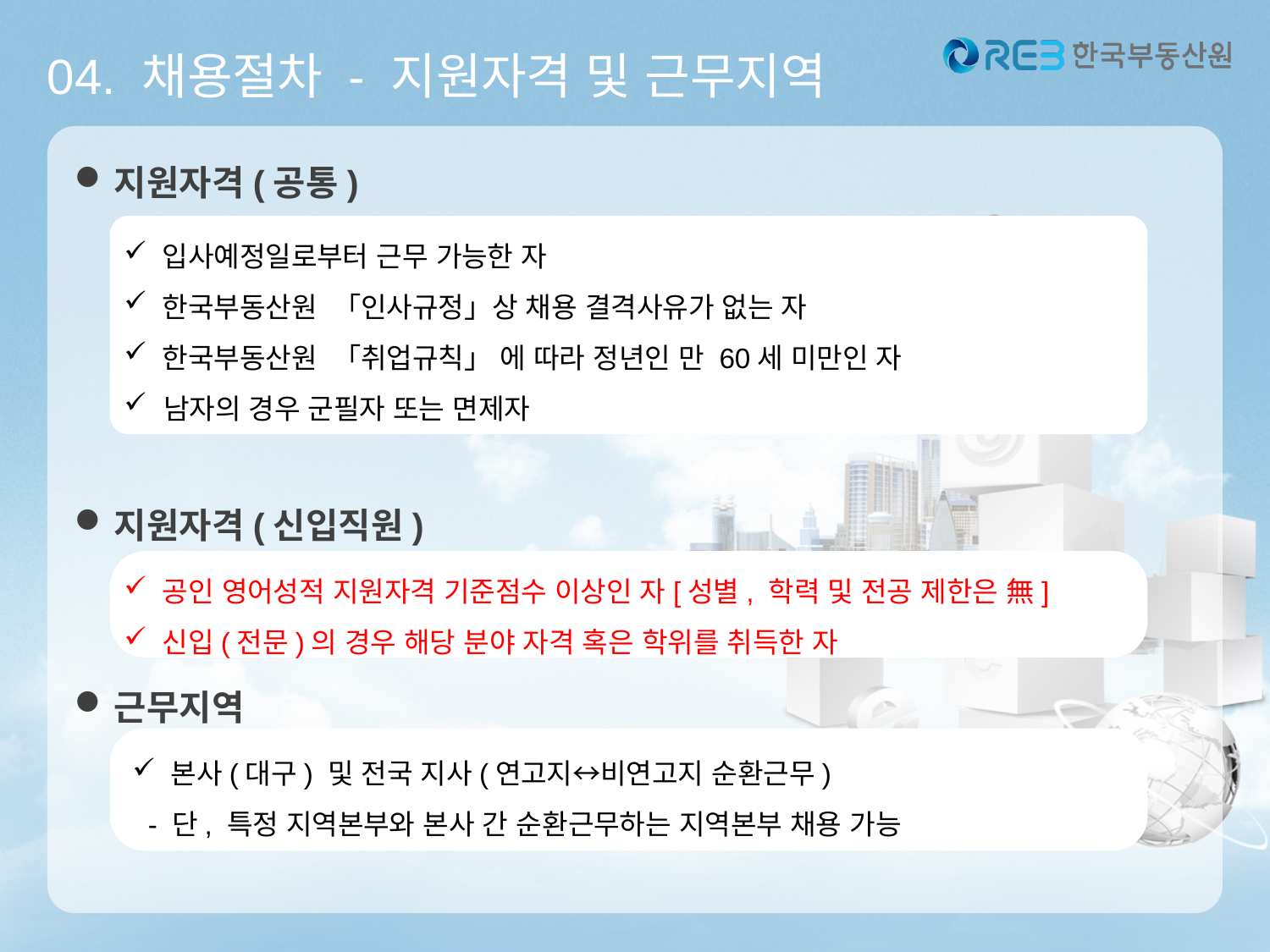

04. 채용절차 - 지원자격 및 근무지역
지원자격(공통)

 입사예정일로부터 근무 가능한 자
 한국부동산원  「인사규정」상 채용 결격사유가 없는 자
 한국부동산원  「취업규칙」 에 따라 정년인 만 60세 미만인 자
 남자의 경우 군필자 또는 면제자
지원자격(신입직원)

 공인 영어성적 지원자격 기준점수 이상인 자[성별, 학력 및 전공 제한은 無]
 신입(전문)의 경우 해당 분야 자격 혹은 학위를 취득한 자
근무지역
 본사(대구) 및 전국 지사(연고지↔비연고지 순환근무)
  - 단, 특정 지역본부와 본사 간 순환근무하는 지역본부 채용 가능